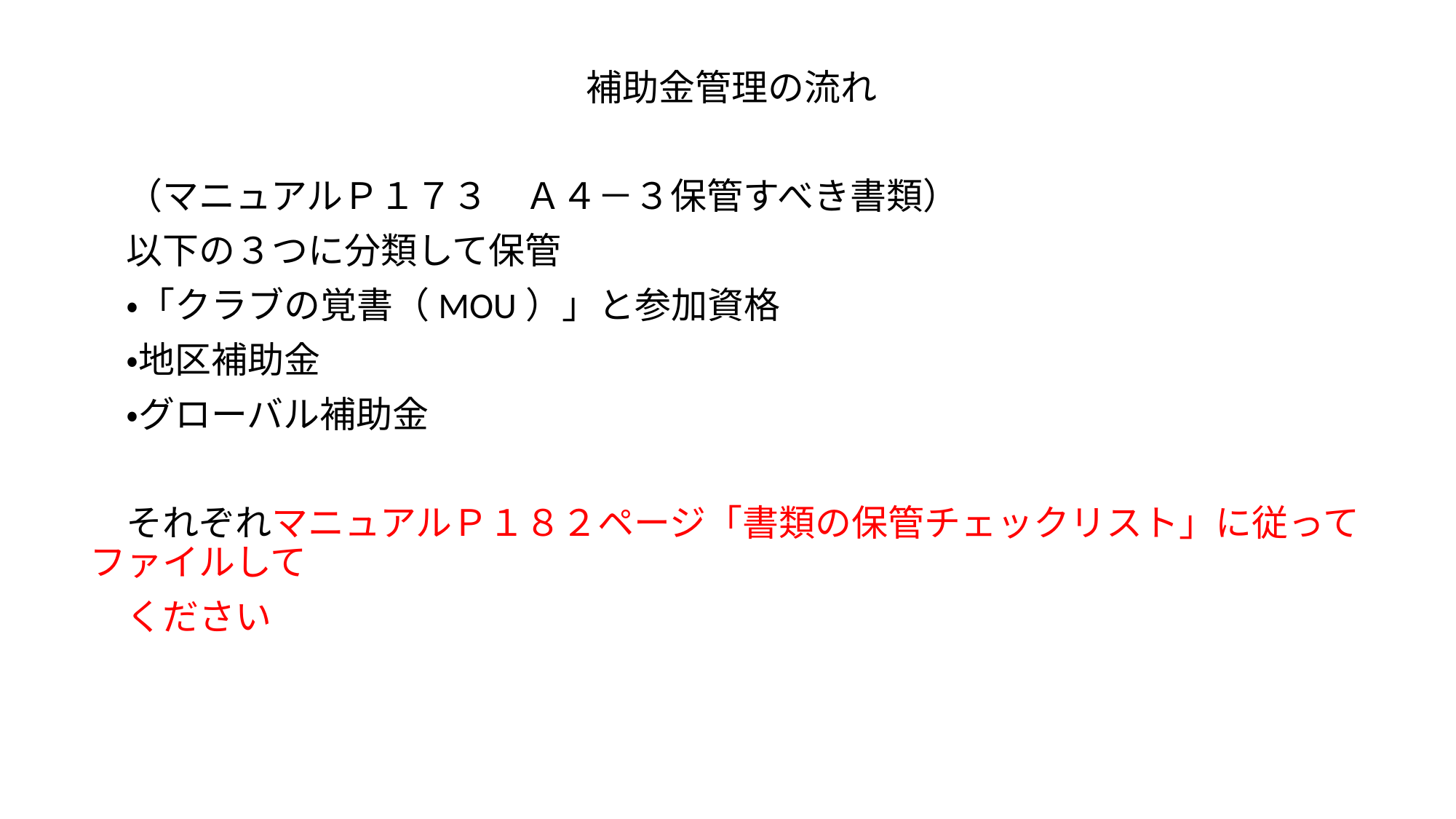

補助金管理の流れ

　（マニュアルＰ１７３　Ａ４－３保管すべき書類）
　以下の３つに分類して保管
　・「クラブの覚書（MOU）」と参加資格
　・地区補助金
　・グローバル補助金

　それぞれマニュアルＰ１８２ページ「書類の保管チェックリスト」に従ってファイルして
　ください